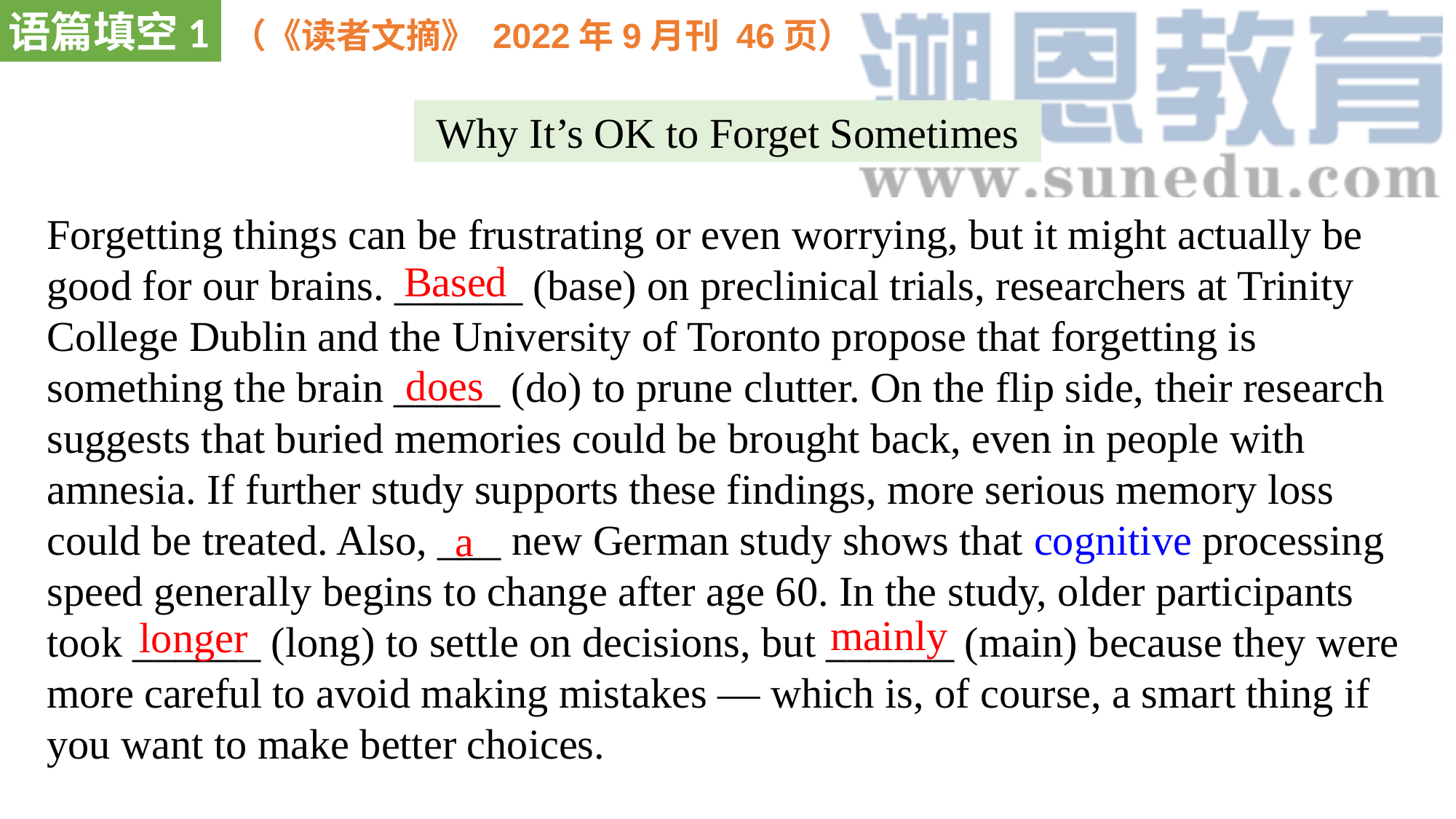

语篇填空1
（《读者文摘》 2022年9月刊 46页）
Why It’s OK to Forget Sometimes
Forgetting things can be frustrating or even worrying, but it might actually be good for our brains. ______ (base) on preclinical trials, researchers at Trinity College Dublin and the University of Toronto propose that forgetting is something the brain _____ (do) to prune clutter. On the flip side, their research suggests that buried memories could be brought back, even in people with amnesia. If further study supports these findings, more serious memory loss could be treated. Also, ___ new German study shows that cognitive processing speed generally begins to change after age 60. In the study, older participants took ______ (long) to settle on decisions, but ______ (main) because they were more careful to avoid making mistakes — which is, of course, a smart thing if you want to make better choices.
Based
does
a
mainly
longer